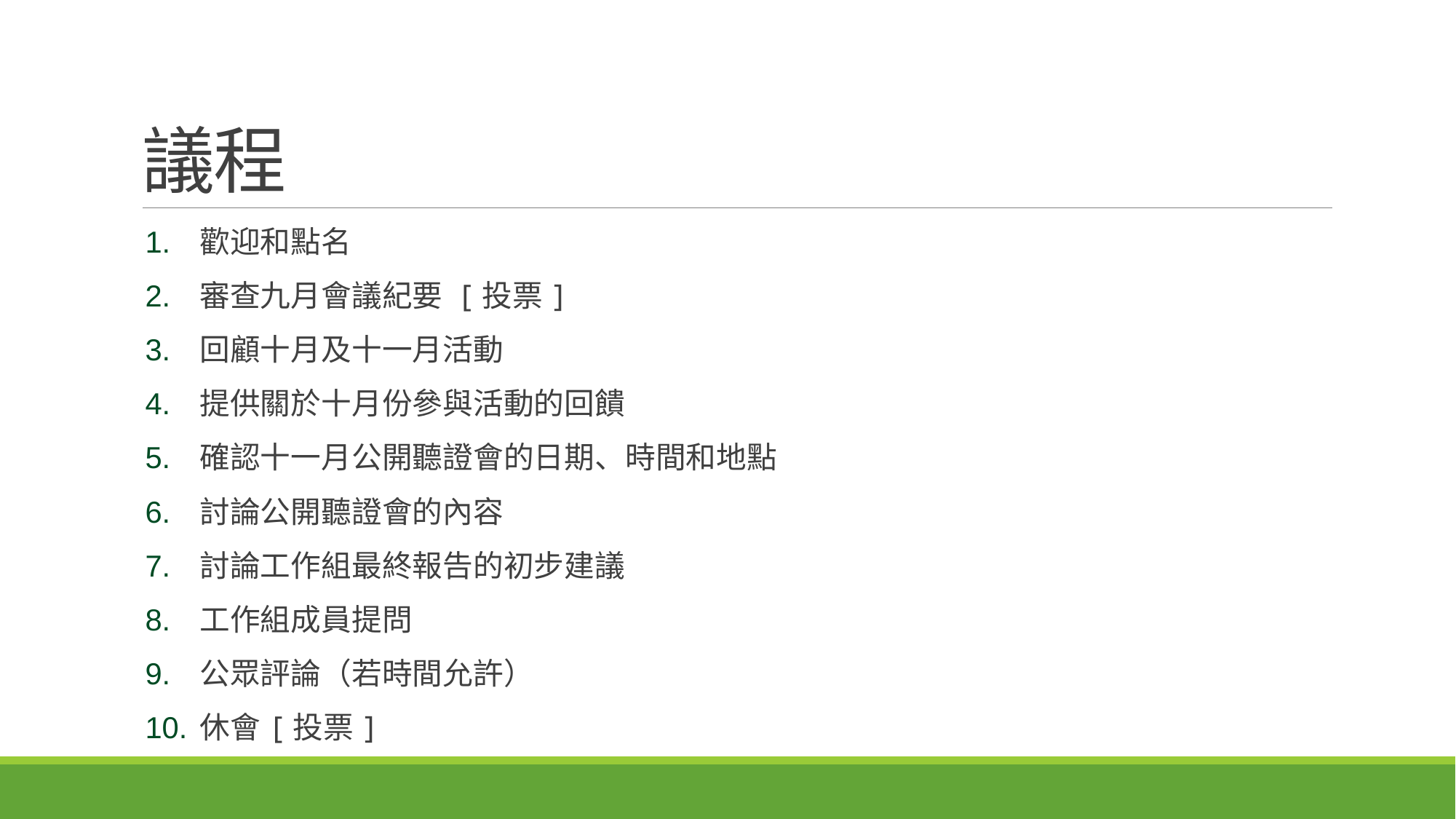

# 議程
歡迎和點名
審查九月會議紀要 [投票]
回顧十月及十一月活動
提供關於十月份參與活動的回饋
確認十一月公開聽證會的日期、時間和地點
討論公開聽證會的內容
討論工作組最終報告的初步建議
工作組成員提問
公眾評論（若時間允許）
休會[投票]